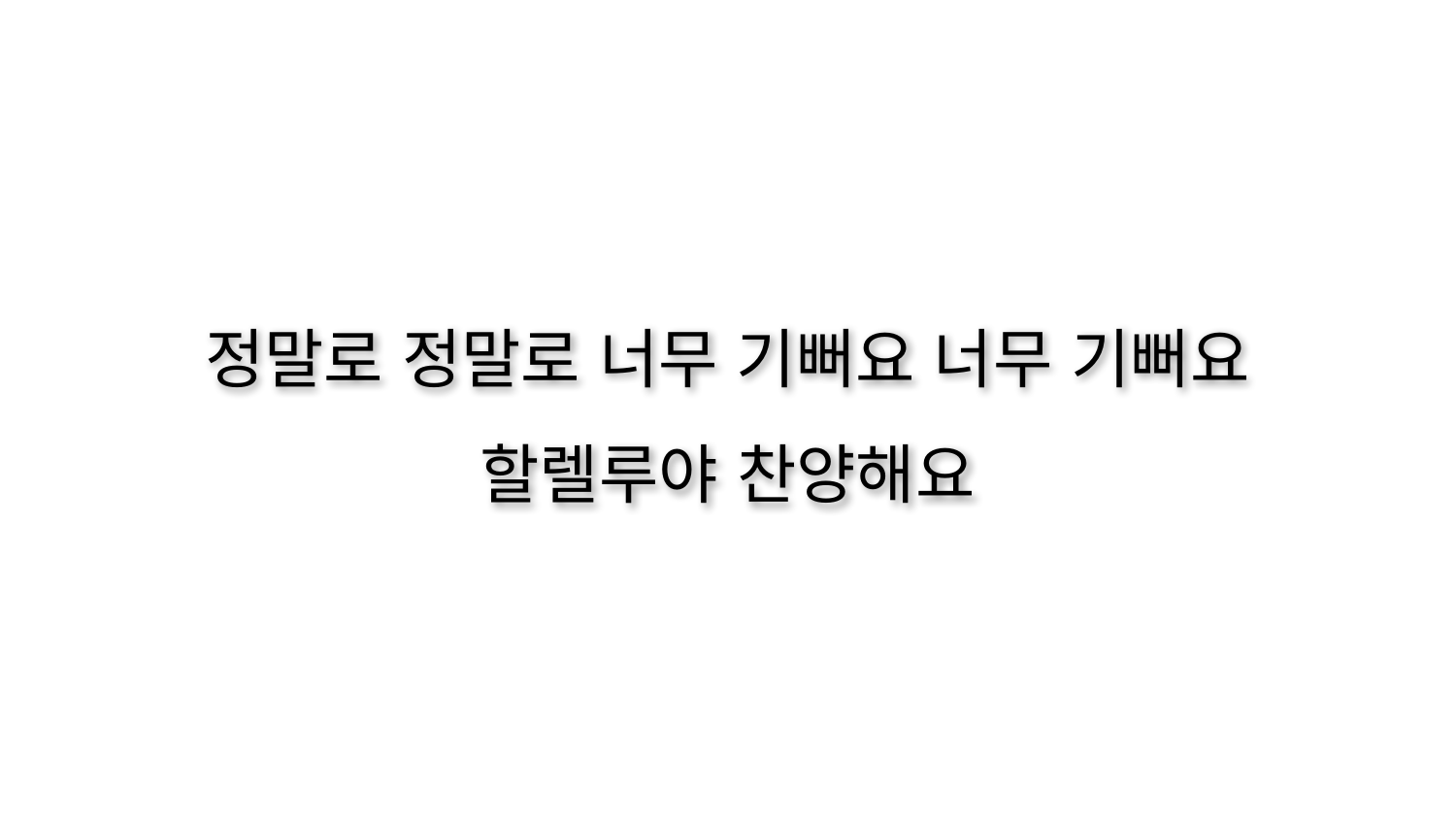

정말로 정말로 너무 기뻐요 너무 기뻐요
할렐루야 찬양해요